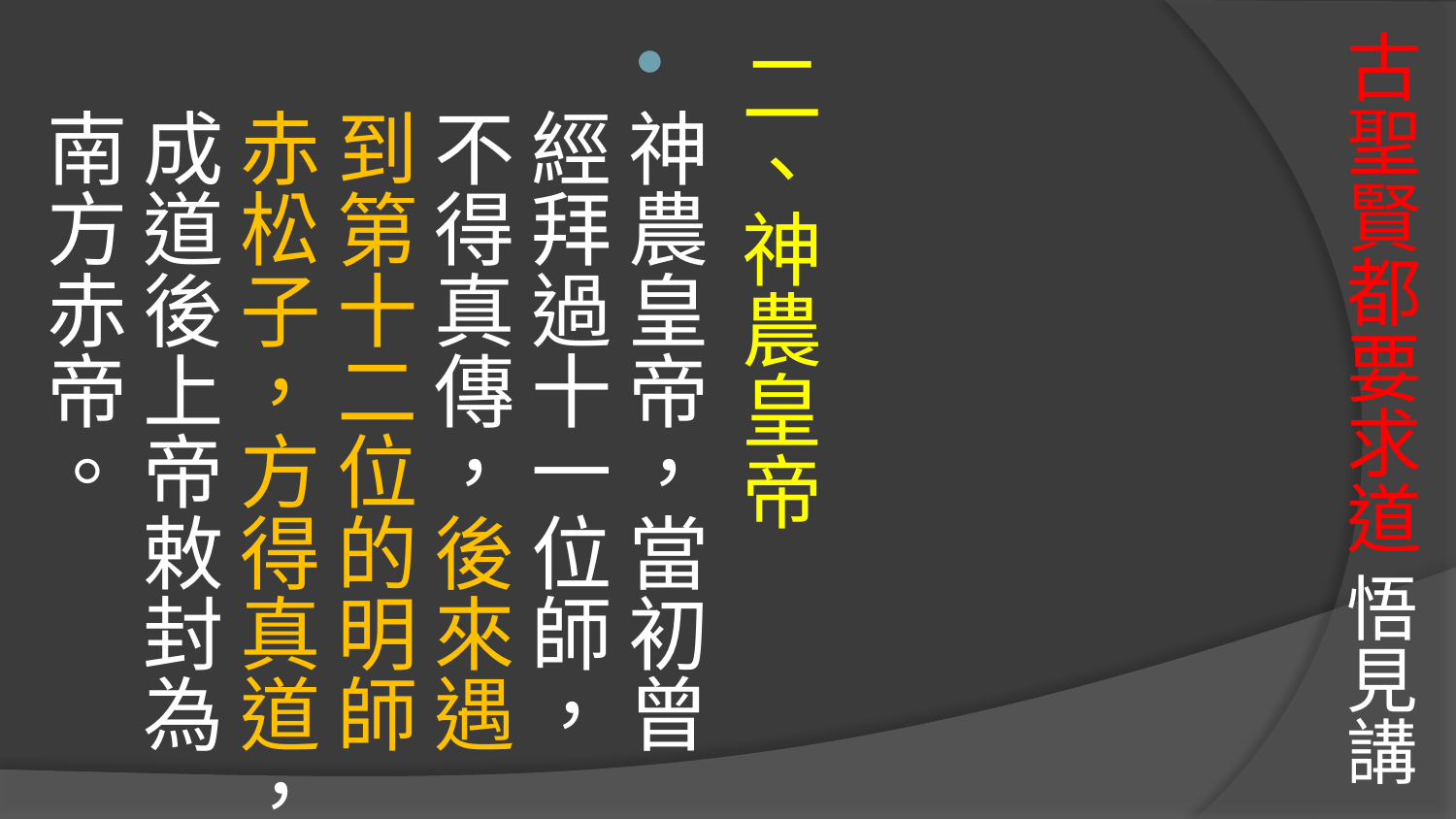

# 古聖賢都要求道 悟見講
二、神農皇帝
神農皇帝，當初曾經拜過十一位師，不得真傳，後來遇到第十二位的明師赤松子，方得真道，成道後上帝敕封為南方赤帝。